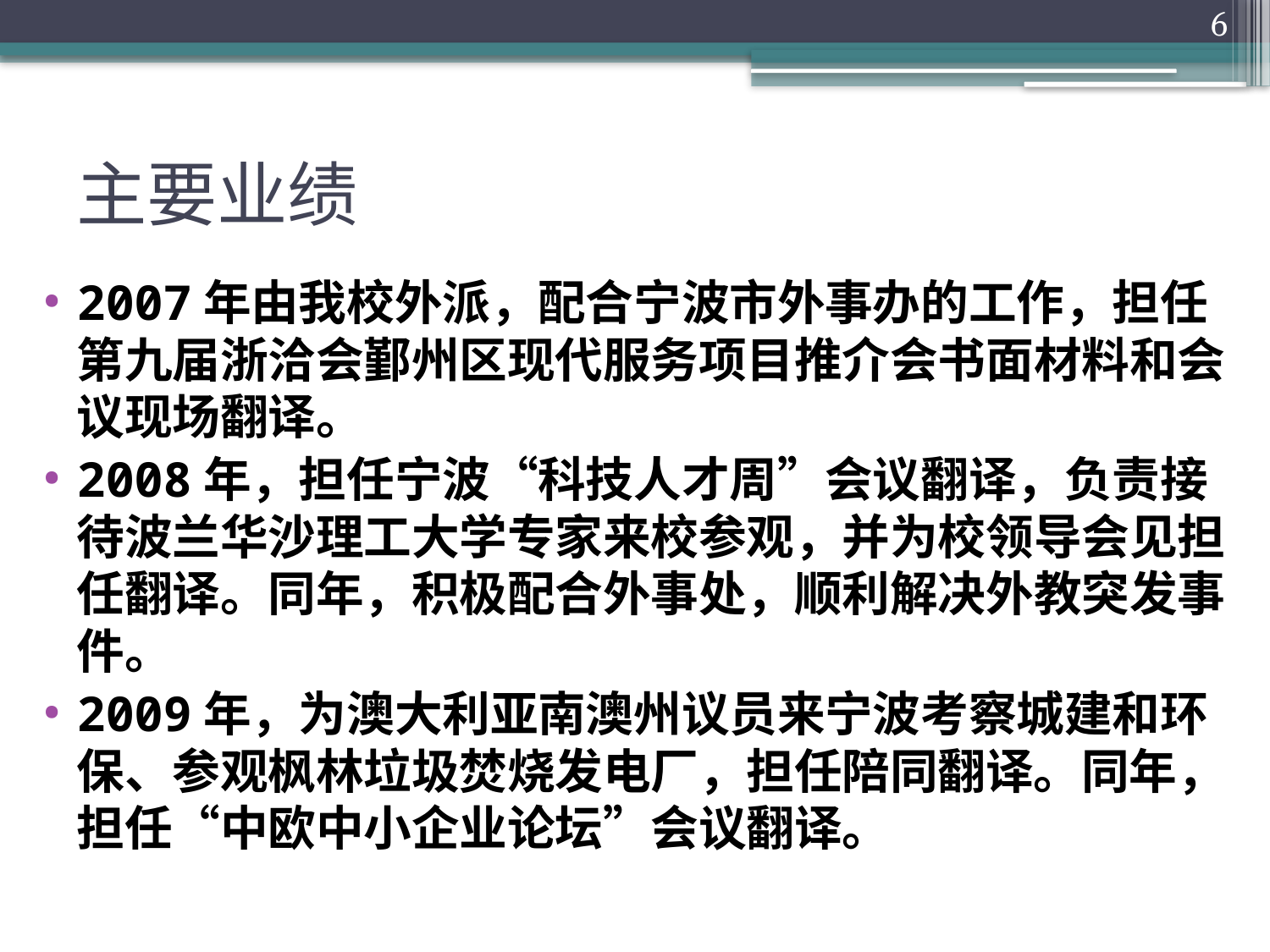

6
# 主要业绩
2007年由我校外派，配合宁波市外事办的工作，担任第九届浙洽会鄞州区现代服务项目推介会书面材料和会议现场翻译。
2008年，担任宁波“科技人才周”会议翻译，负责接待波兰华沙理工大学专家来校参观，并为校领导会见担任翻译。同年，积极配合外事处，顺利解决外教突发事件。
2009年，为澳大利亚南澳州议员来宁波考察城建和环保、参观枫林垃圾焚烧发电厂，担任陪同翻译。同年，担任“中欧中小企业论坛”会议翻译。